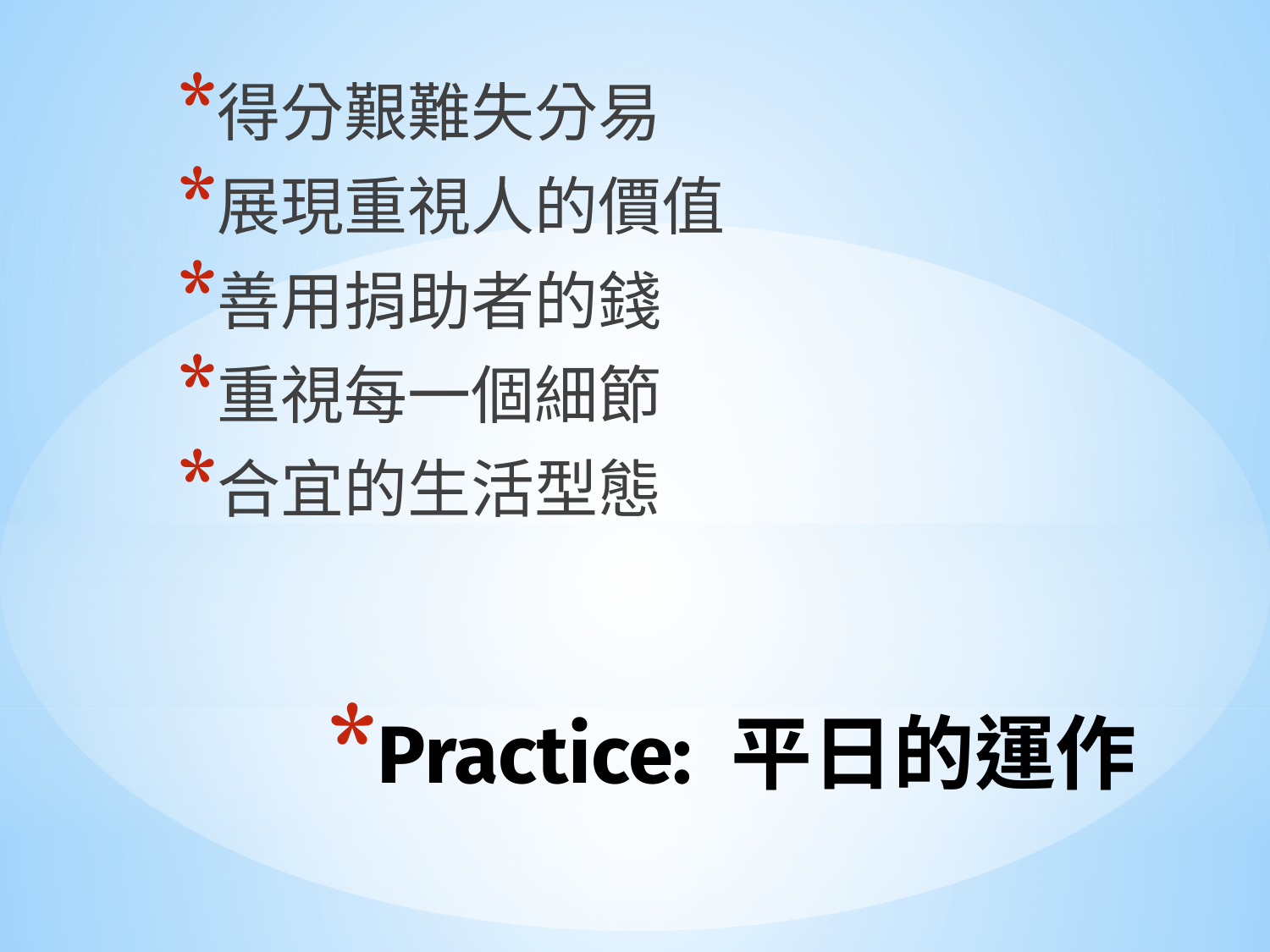

得分艱難失分易
展現重視人的價值
善用捐助者的錢
重視每一個細節
合宜的生活型態
# Practice: 平日的運作